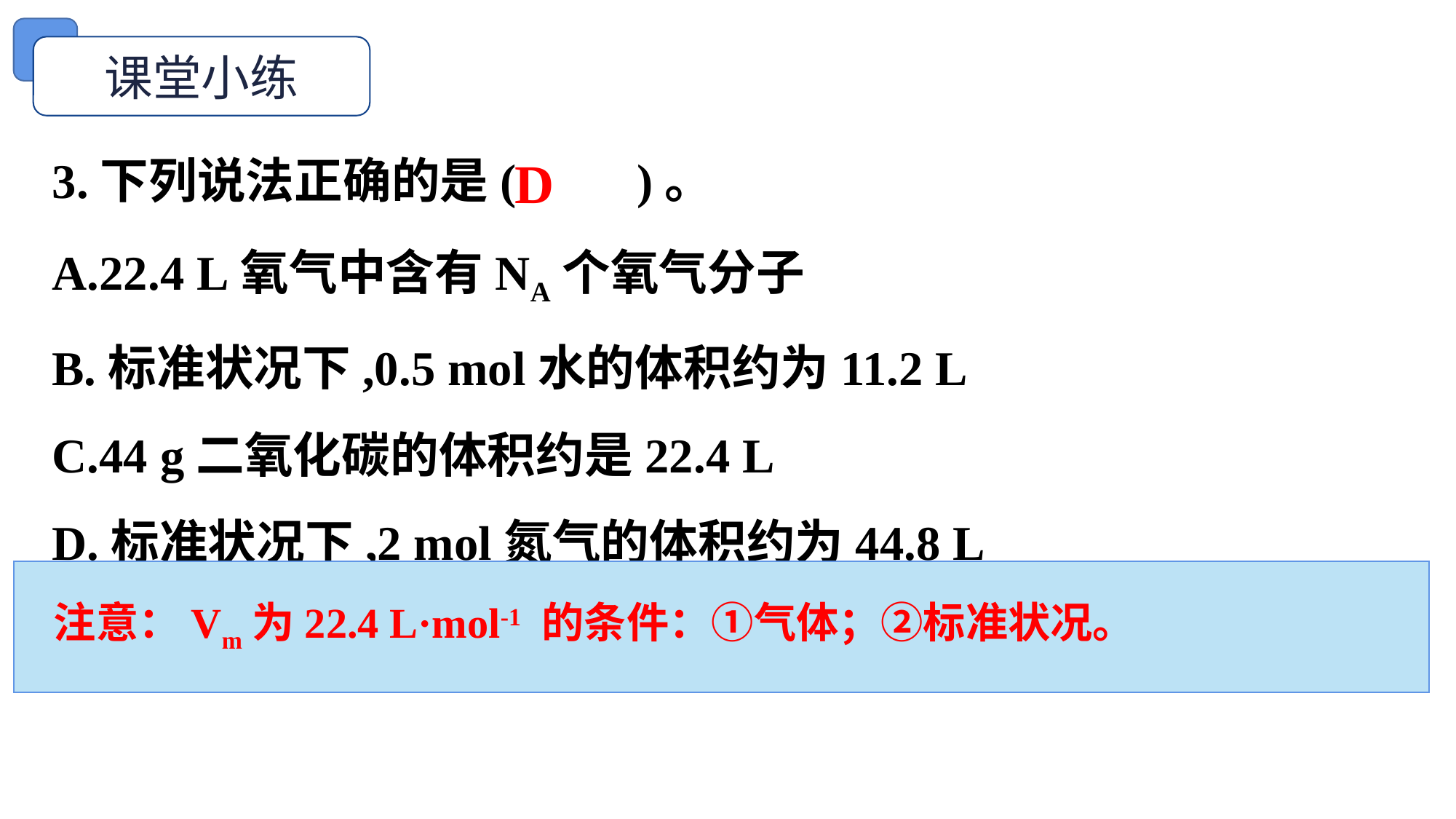

课堂小练
3.下列说法正确的是(　　)。
A.22.4 L氧气中含有NA个氧气分子
B.标准状况下,0.5 mol水的体积约为11.2 L
C.44 g二氧化碳的体积约是22.4 L
D.标准状况下,2 mol氮气的体积约为44.8 L
D

注意：Vm为22.4 L·mol-1 的条件：①气体；②标准状况。